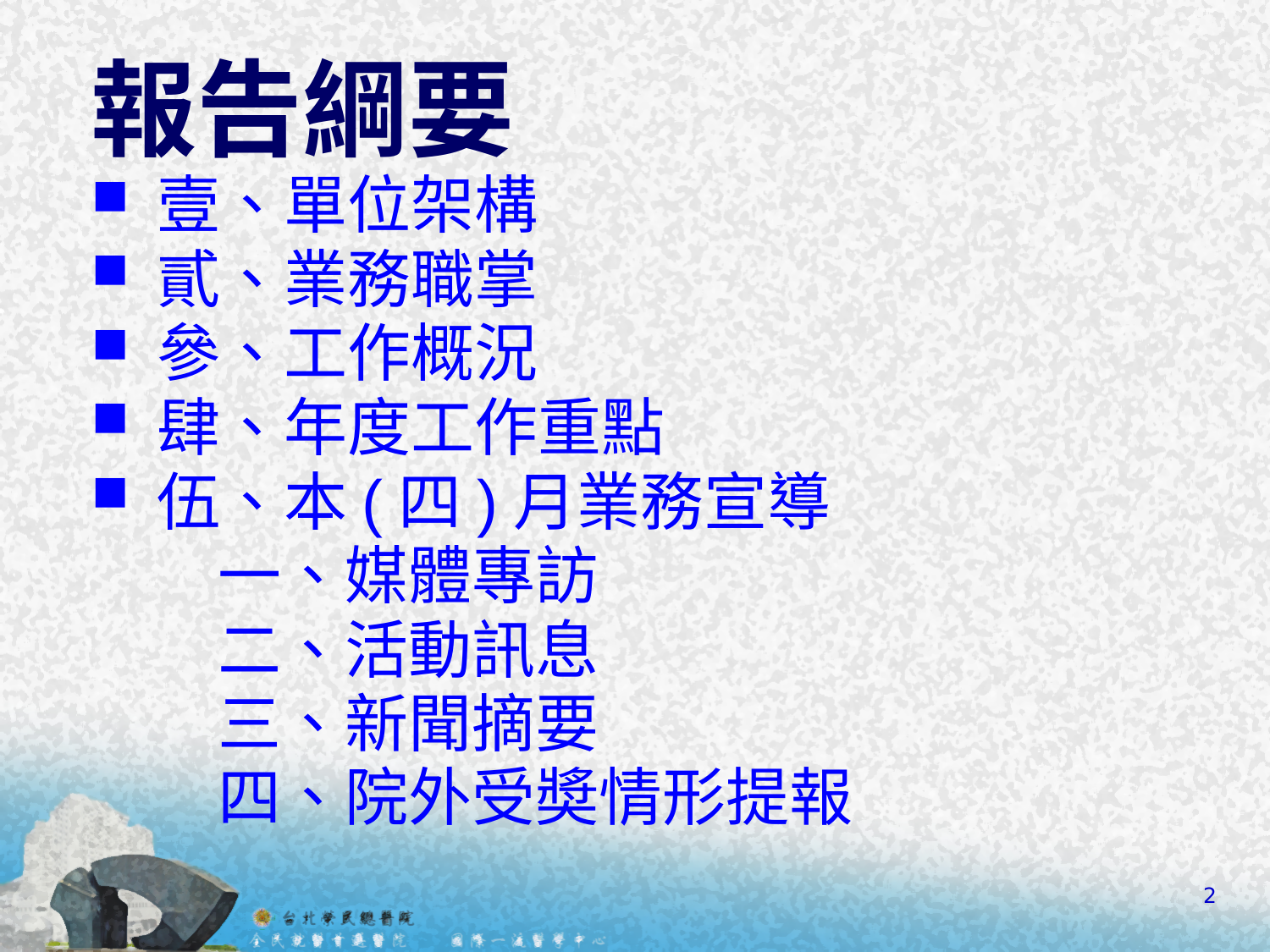

# 報告綱要
壹、單位架構
貳、業務職掌
參、工作概況
肆、年度工作重點
伍、本(四)月業務宣導
　　一、媒體專訪
　　二、活動訊息
　　三、新聞摘要
　　四、院外受奬情形提報

2